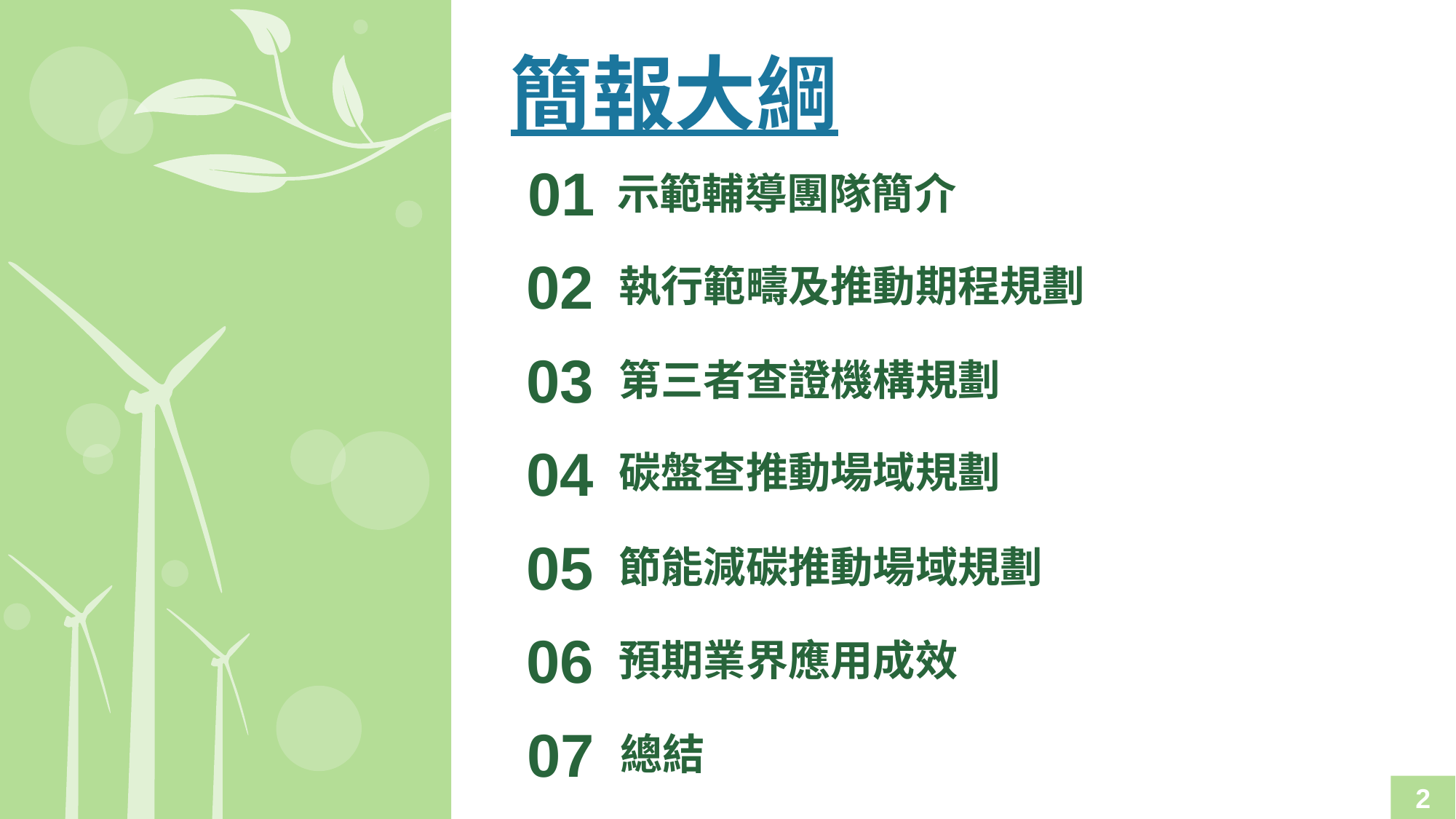

簡報大綱
01
示範輔導團隊簡介
02
執行範疇及推動期程規劃
03
第三者查證機構規劃
04
碳盤查推動場域規劃
05
節能減碳推動場域規劃
06
預期業界應用成效
07
總結